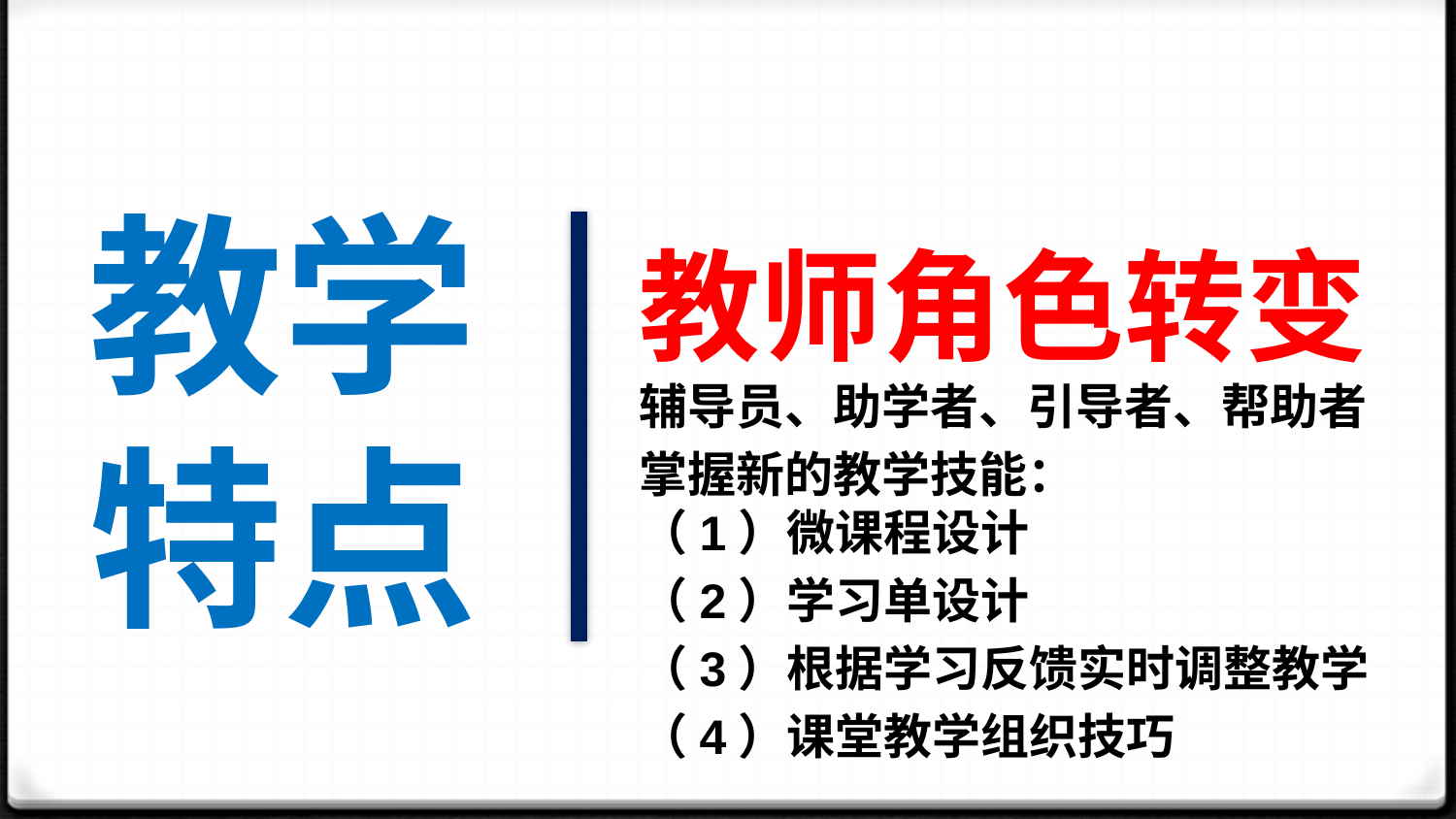

# 教学特点
教师角色转变
辅导员、助学者、引导者、帮助者
掌握新的教学技能：
（1）微课程设计
（2）学习单设计
（3）根据学习反馈实时调整教学
（4）课堂教学组织技巧